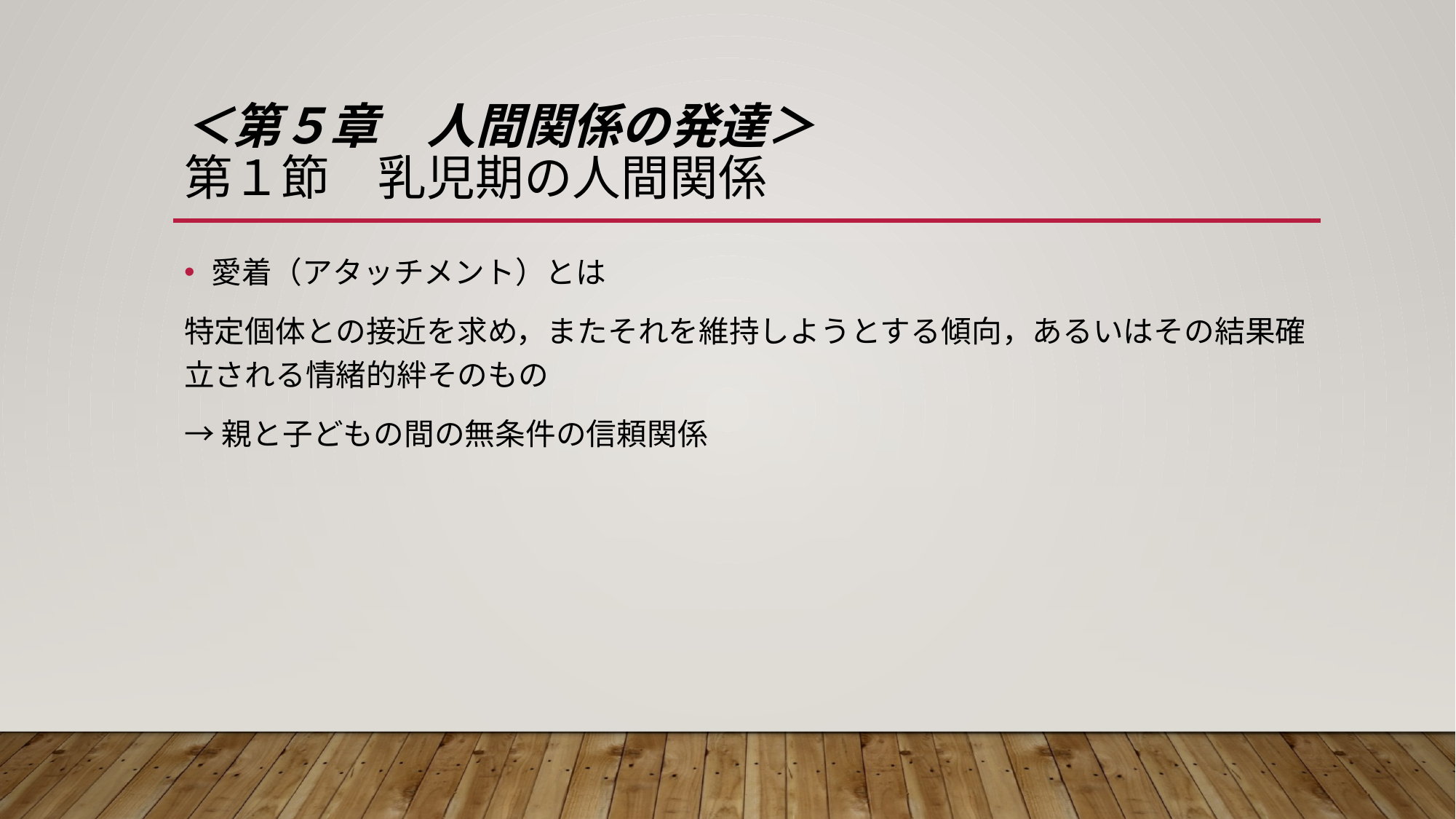

# ＜第５章　人間関係の発達＞ 第１節　乳児期の人間関係
愛着（アタッチメント）とは
特定個体との接近を求め，またそれを維持しようとする傾向，あるいはその結果確立される情緒的絆そのもの
→親と子どもの間の無条件の信頼関係